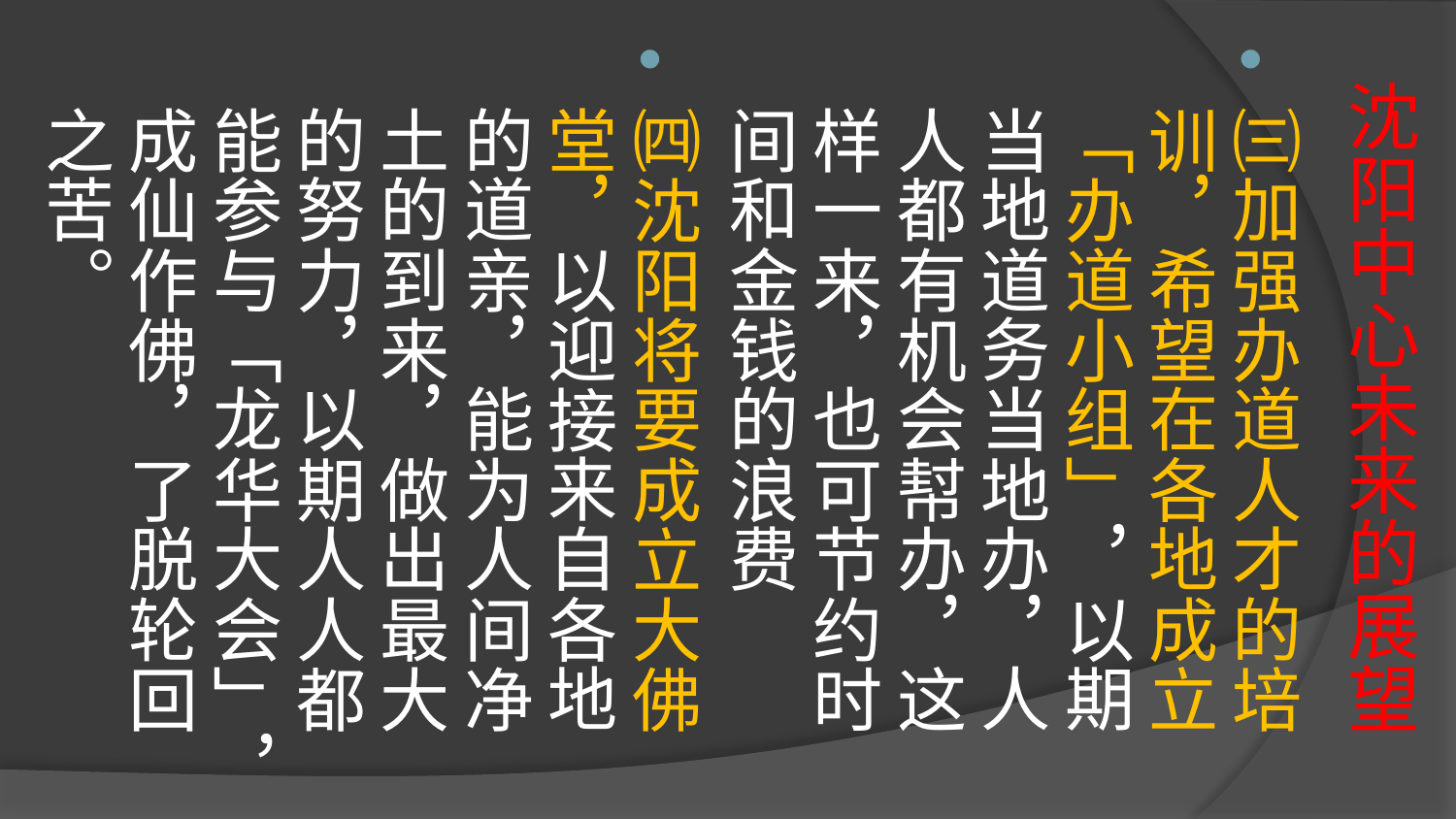

# 沈阳中心未来的展望
㈢加强办道人才的培训，希望在各地成立「办道小组」，以期当地道务当地办，人人都有机会幇办，这样一来，也可节约时间和金钱的浪费
㈣沈阳将要成立大佛堂，以迎接来自各地的道亲，能为人间净土的到来，做出最大的努力，以期人人都能参与「龙华大会」，成仙作佛，了脱轮回之苦。